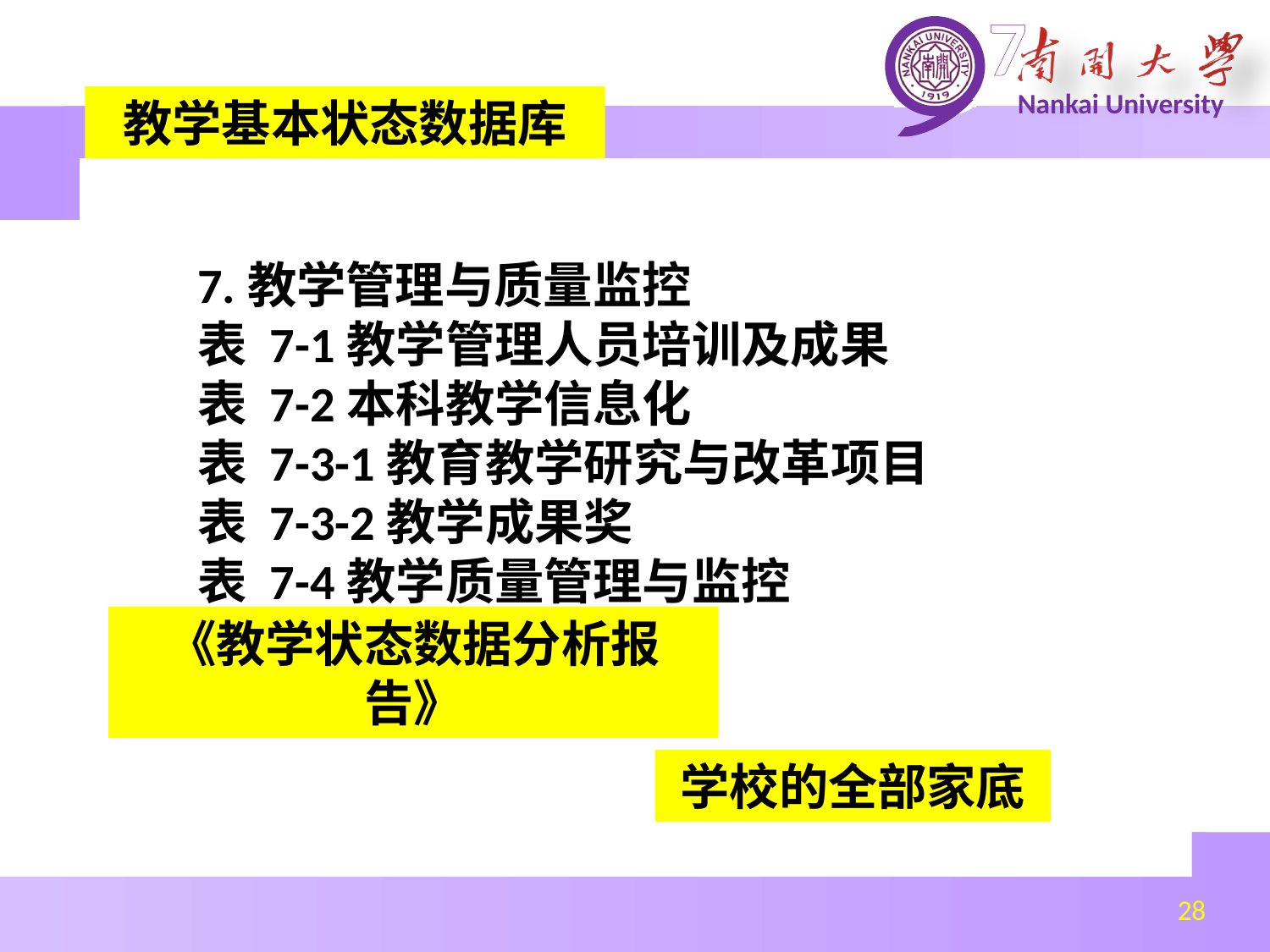

教学基本状态数据库
7.教学管理与质量监控
表 7-1教学管理人员培训及成果
表 7-2本科教学信息化
表 7-3-1教育教学研究与改革项目
表 7-3-2教学成果奖
表 7-4教学质量管理与监控
《教学状态数据分析报告》
学校的全部家底